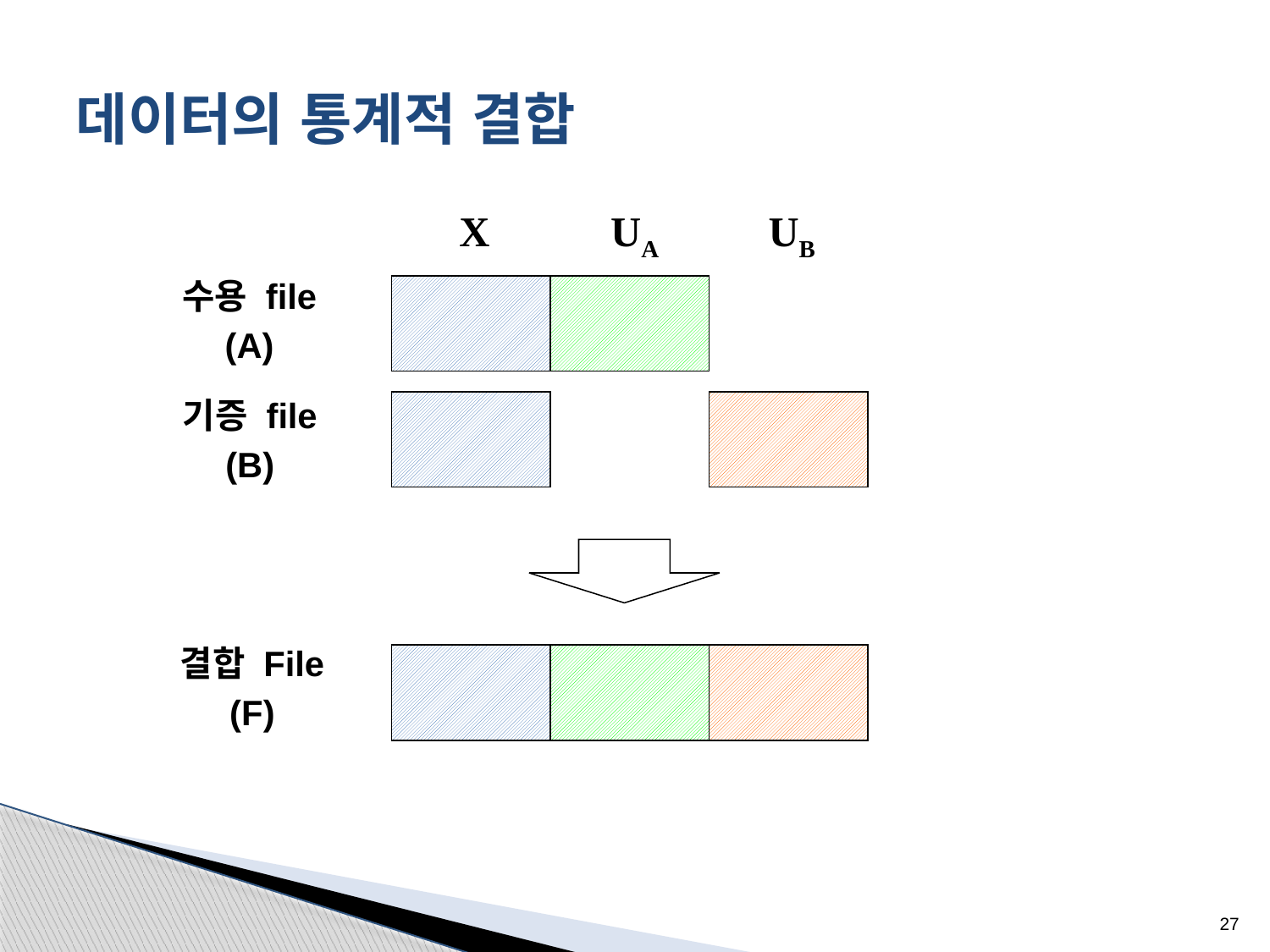

# 데이터의 통계적 결합
X
UA
UB
수용 file
(A)

기증 file
(B)

결합 File
(F)

27